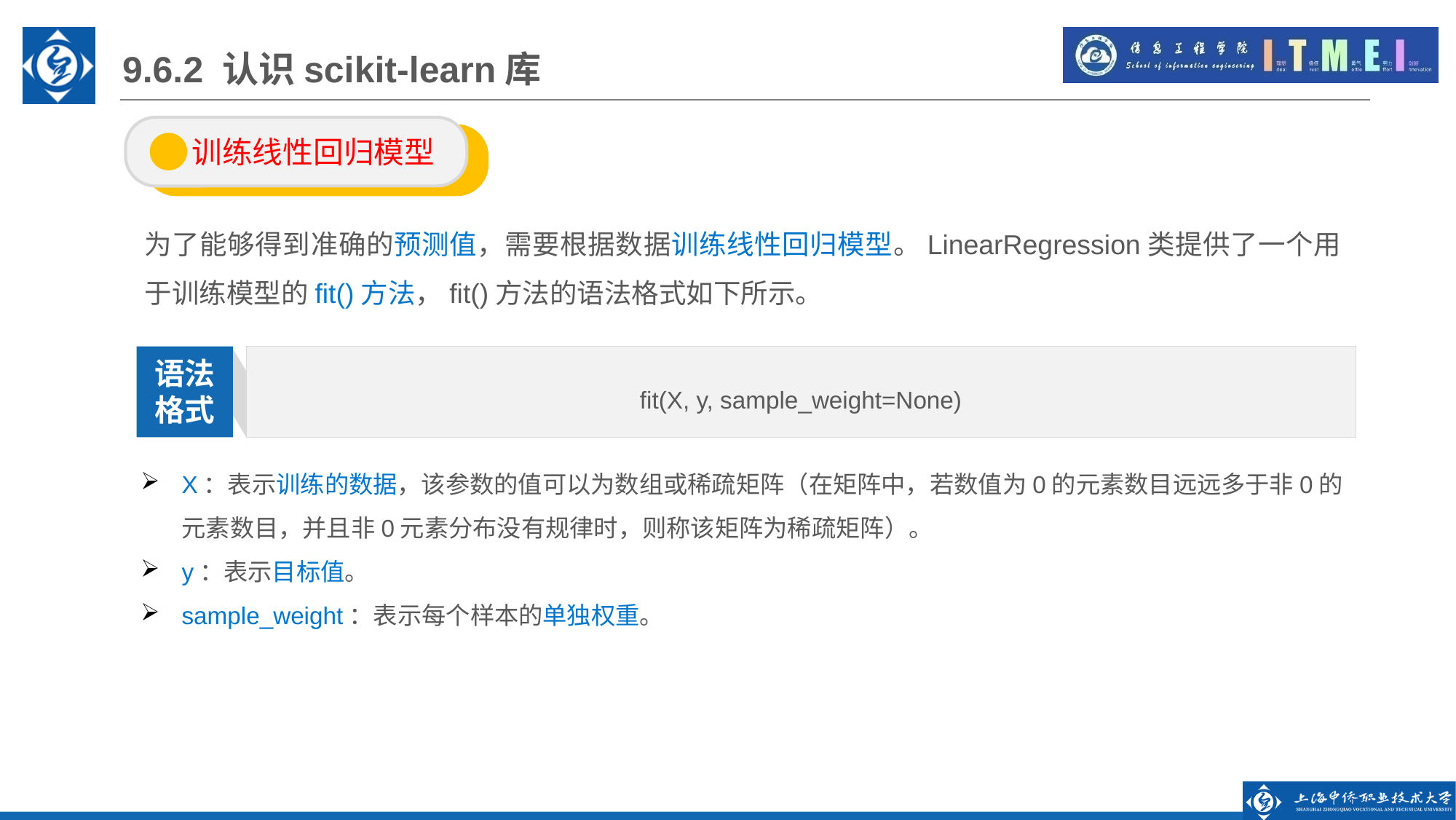

9.6.2 认识scikit-learn库
    训练线性回归模型

为了能够得到准确的预测值，需要根据数据训练线性回归模型。LinearRegression类提供了一个用于训练模型的fit()方法，fit()方法的语法格式如下所示。

fit(X, y, sample_weight=None)

语法
格式
X：表示训练的数据，该参数的值可以为数组或稀疏矩阵（在矩阵中，若数值为0的元素数目远远多于非0的元素数目，并且非0元素分布没有规律时，则称该矩阵为稀疏矩阵）。
y：表示目标值。
sample_weight：表示每个样本的单独权重。